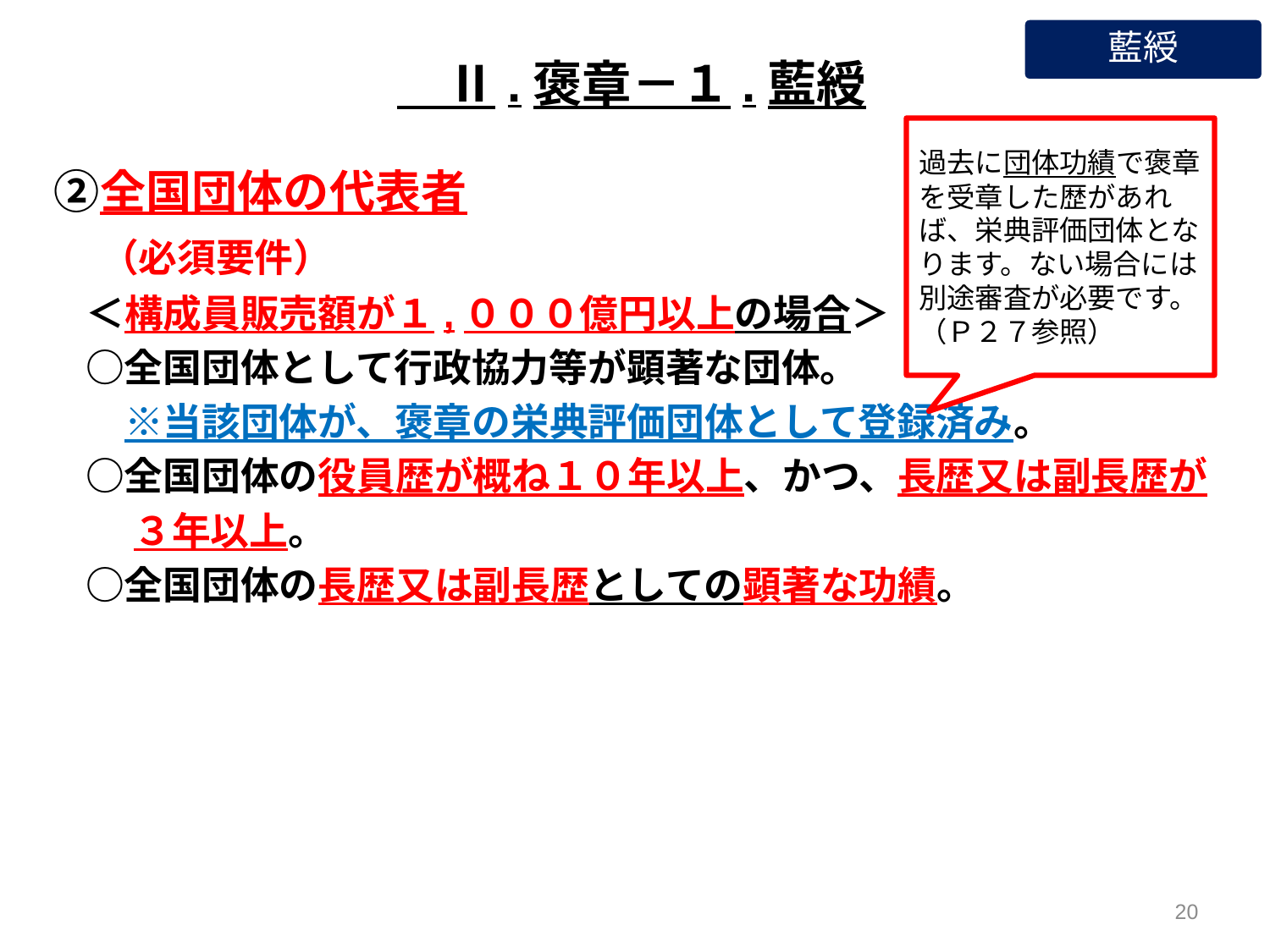

藍綬
　Ⅱ.褒章－１.藍綬
過去に団体功績で褒章を受章した歴があれば、栄典評価団体となります。ない場合には別途審査が必要です。
（Ｐ２７参照）
　②全国団体の代表者
　　（必須要件）
　　＜構成員販売額が１,０００億円以上の場合＞
　　○全国団体として行政協力等が顕著な団体。
　　　※当該団体が、褒章の栄典評価団体として登録済み。
　　○全国団体の役員歴が概ね１０年以上、かつ、長歴又は副長歴が
　　　 ３年以上。
　　○全国団体の長歴又は副長歴としての顕著な功績。

20